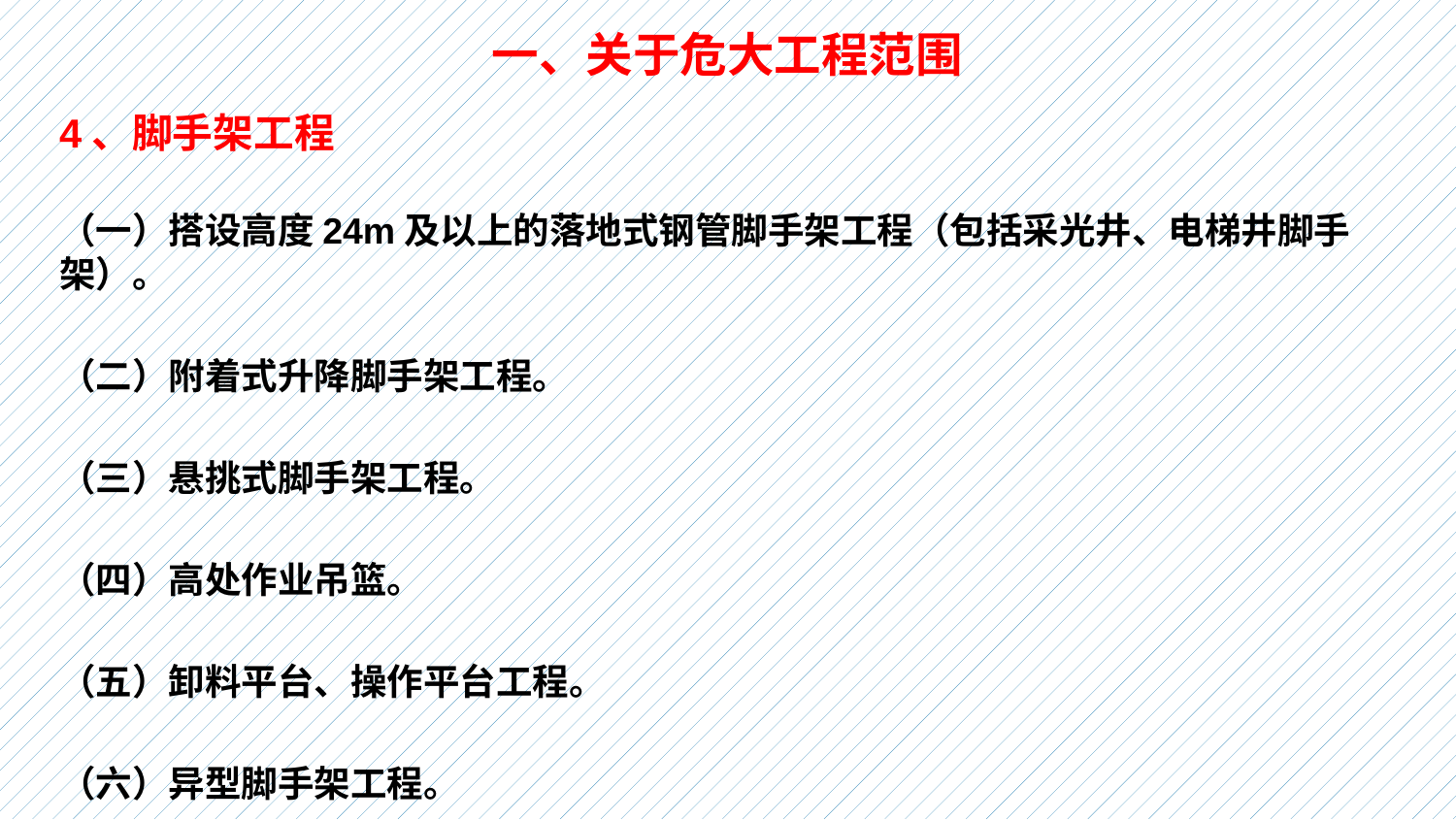

# 一、关于危大工程范围
4、脚手架工程

（一）搭设高度24m及以上的落地式钢管脚手架工程（包括采光井、电梯井脚手架）。

（二）附着式升降脚手架工程。

（三）悬挑式脚手架工程。

（四）高处作业吊篮。

（五）卸料平台、操作平台工程。

（六）异型脚手架工程。